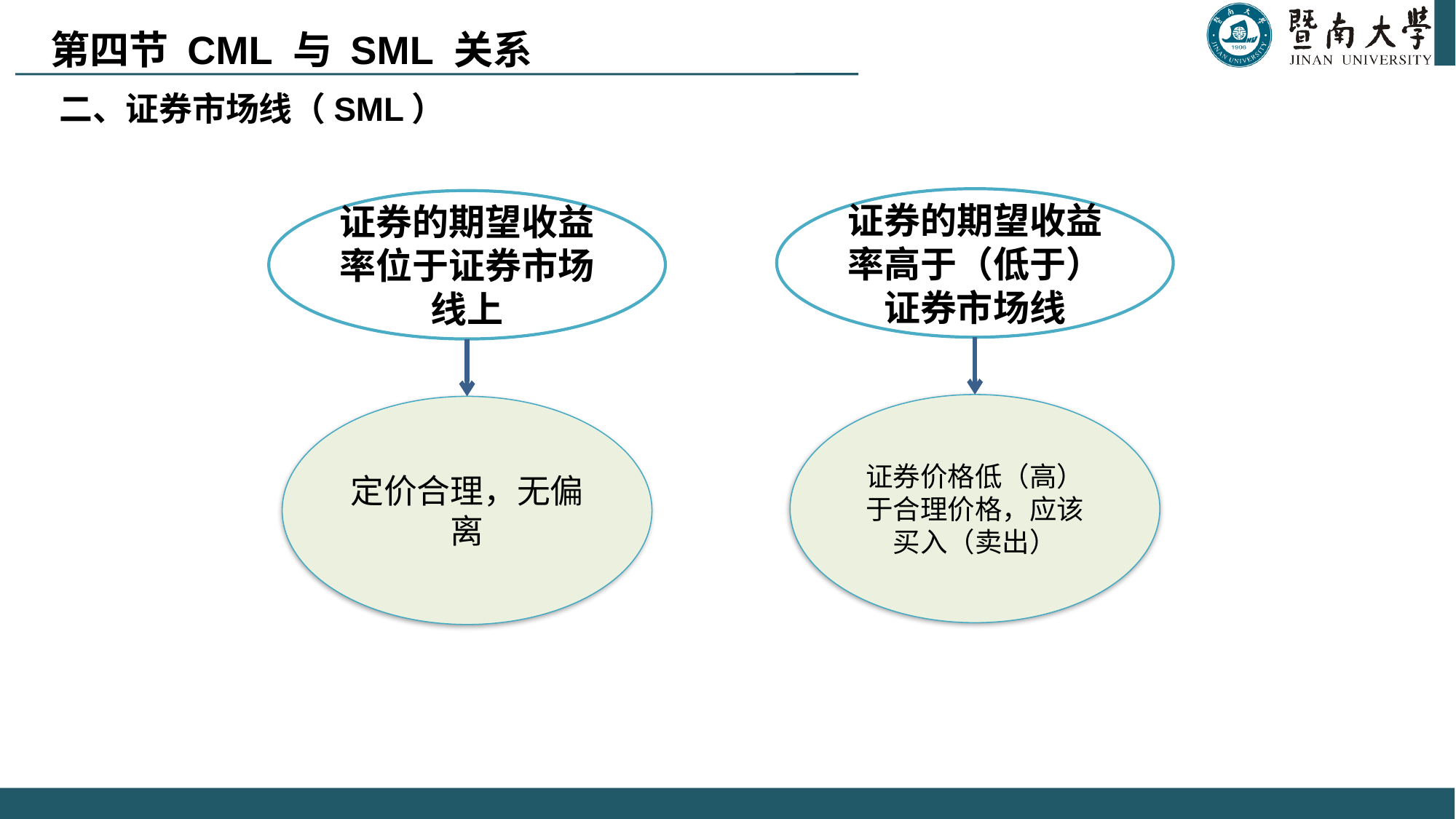

第四节 CML 与 SML 关系

二、证券市场线（SML）
证券的期望收益率高于（低于）证券市场线
证券的期望收益率位于证券市场线上
证券价格低（高）于合理价格，应该买入（卖出）
定价合理，无偏离